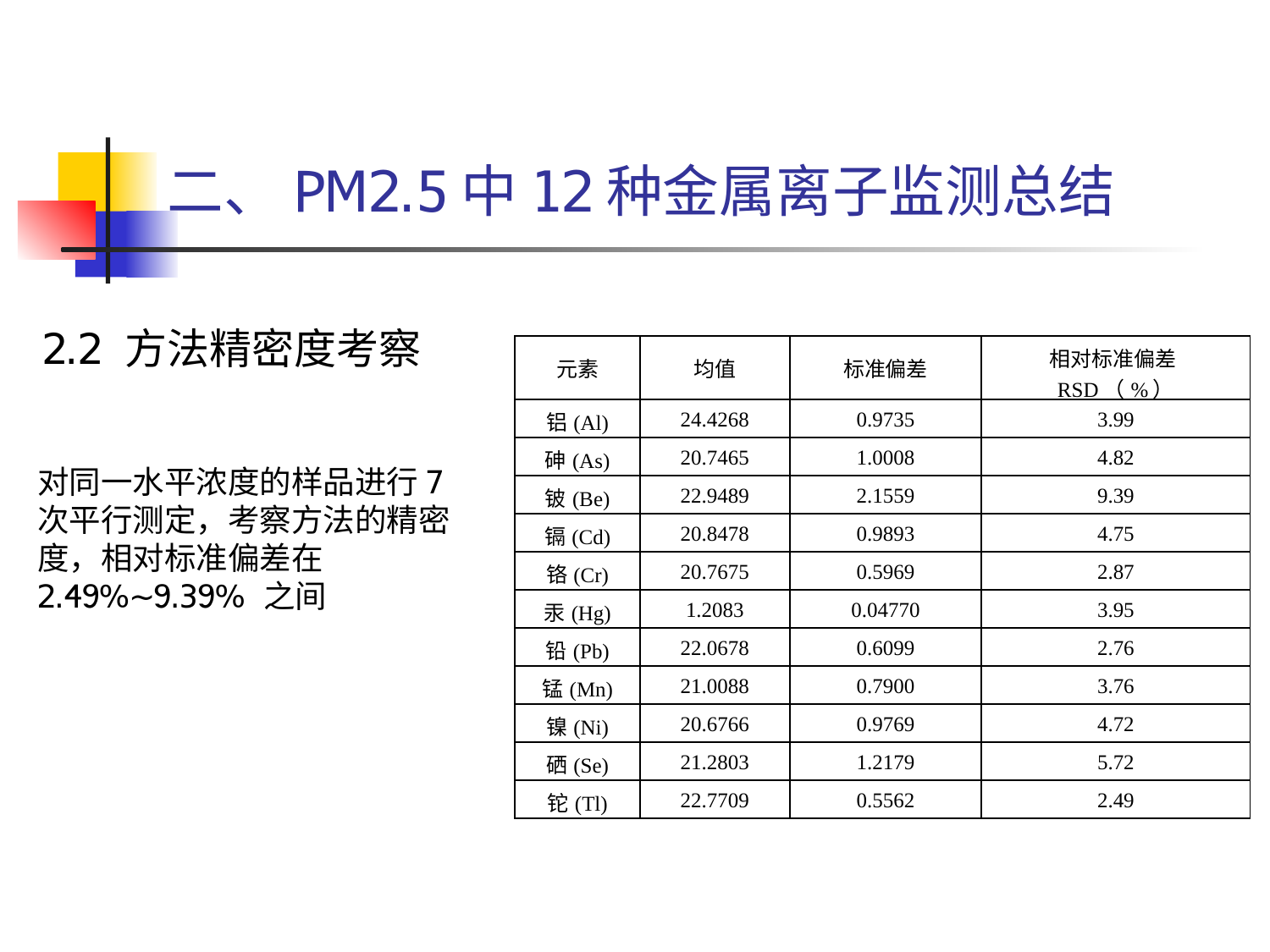

二、PM2.5中12种金属离子监测总结
2.2 方法精密度考察
| 元素 | 均值 | 标准偏差 | 相对标准偏差RSD（%） |
| --- | --- | --- | --- |
| 铝(Al) | 24.4268 | 0.9735 | 3.99 |
| 砷(As) | 20.7465 | 1.0008 | 4.82 |
| 铍(Be) | 22.9489 | 2.1559 | 9.39 |
| 镉(Cd) | 20.8478 | 0.9893 | 4.75 |
| 铬(Cr) | 20.7675 | 0.5969 | 2.87 |
| 汞(Hg) | 1.2083 | 0.04770 | 3.95 |
| 铅(Pb) | 22.0678 | 0.6099 | 2.76 |
| 锰(Mn) | 21.0088 | 0.7900 | 3.76 |
| 镍(Ni) | 20.6766 | 0.9769 | 4.72 |
| 硒(Se) | 21.2803 | 1.2179 | 5.72 |
| 铊(Tl) | 22.7709 | 0.5562 | 2.49 |
对同一水平浓度的样品进行7次平行测定，考察方法的精密度，相对标准偏差在2.49%~9.39% 之间